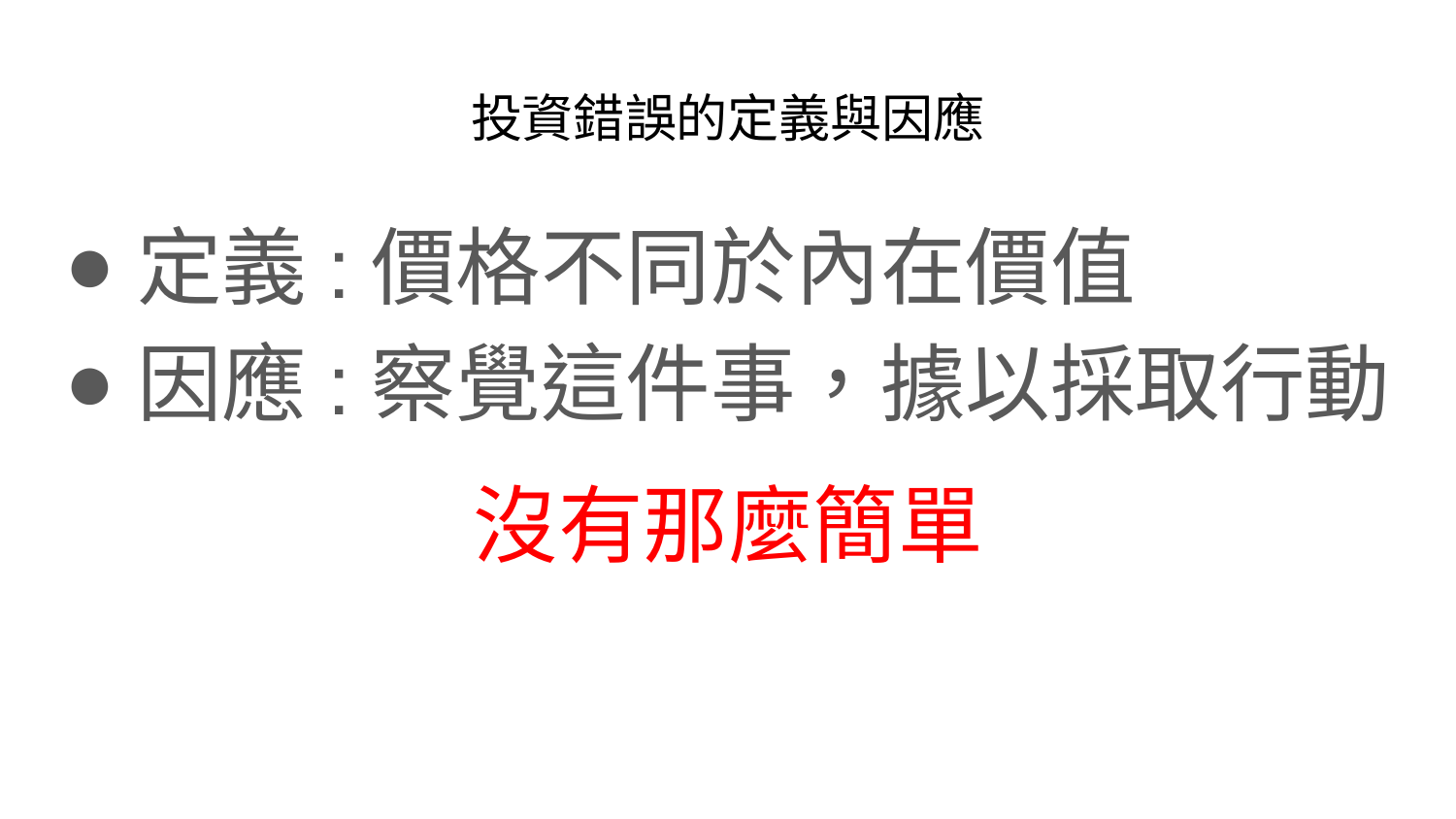

# 投資錯誤的定義與因應
定義:價格不同於內在價值
因應:察覺這件事，據以採取行動
沒有那麼簡單